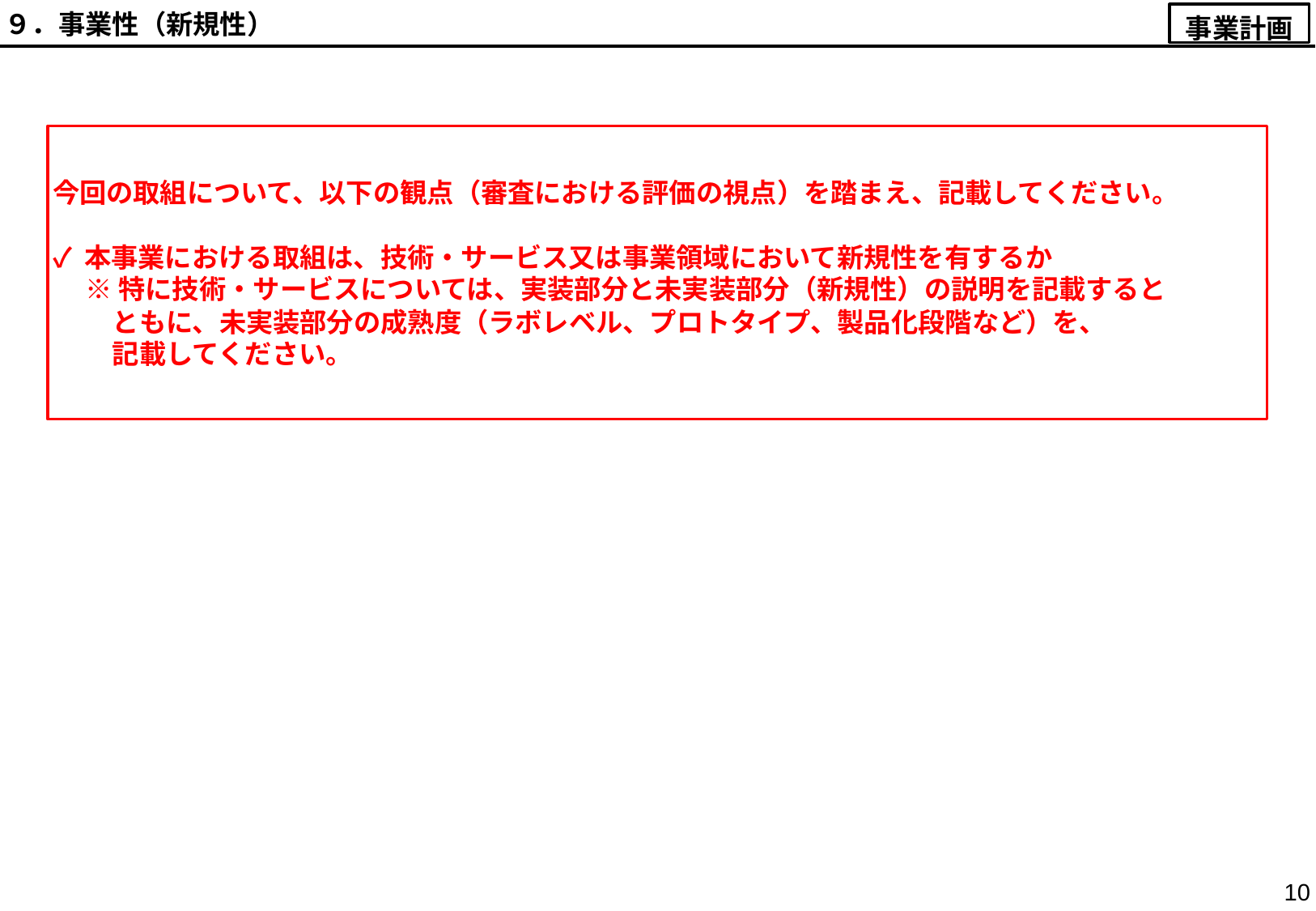

９．事業性（新規性）
事業計画
今回の取組について、以下の観点（審査における評価の視点）を踏まえ、記載してください。

✓ 本事業における取組は、技術・サービス又は事業領域において新規性を有するか
　 ※ 特に技術・サービスについては、実装部分と未実装部分（新規性）の説明を記載すると
　　 ともに、未実装部分の成熟度（ラボレベル、プロトタイプ、製品化段階など）を、
　　 記載してください。
10